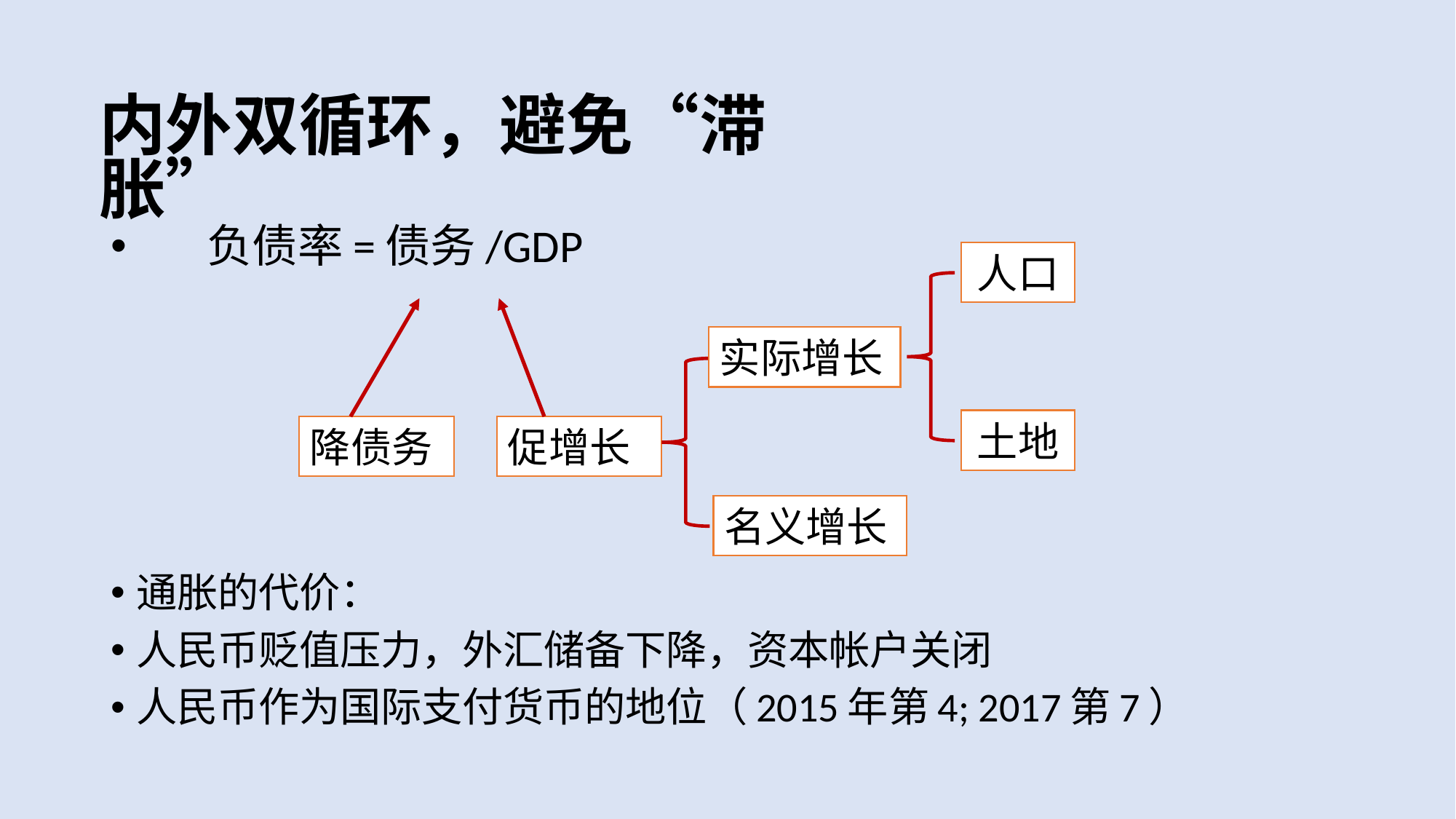

内外双循环，避免“滞胀”
      负债率=债务/GDP

通胀的代价：
人民币贬值压力，外汇储备下降，资本帐户关闭
人民币作为国际支付货币的地位（2015年第4; 2017第7）
人口

实际增长

土地
促增长
降债务
名义增长